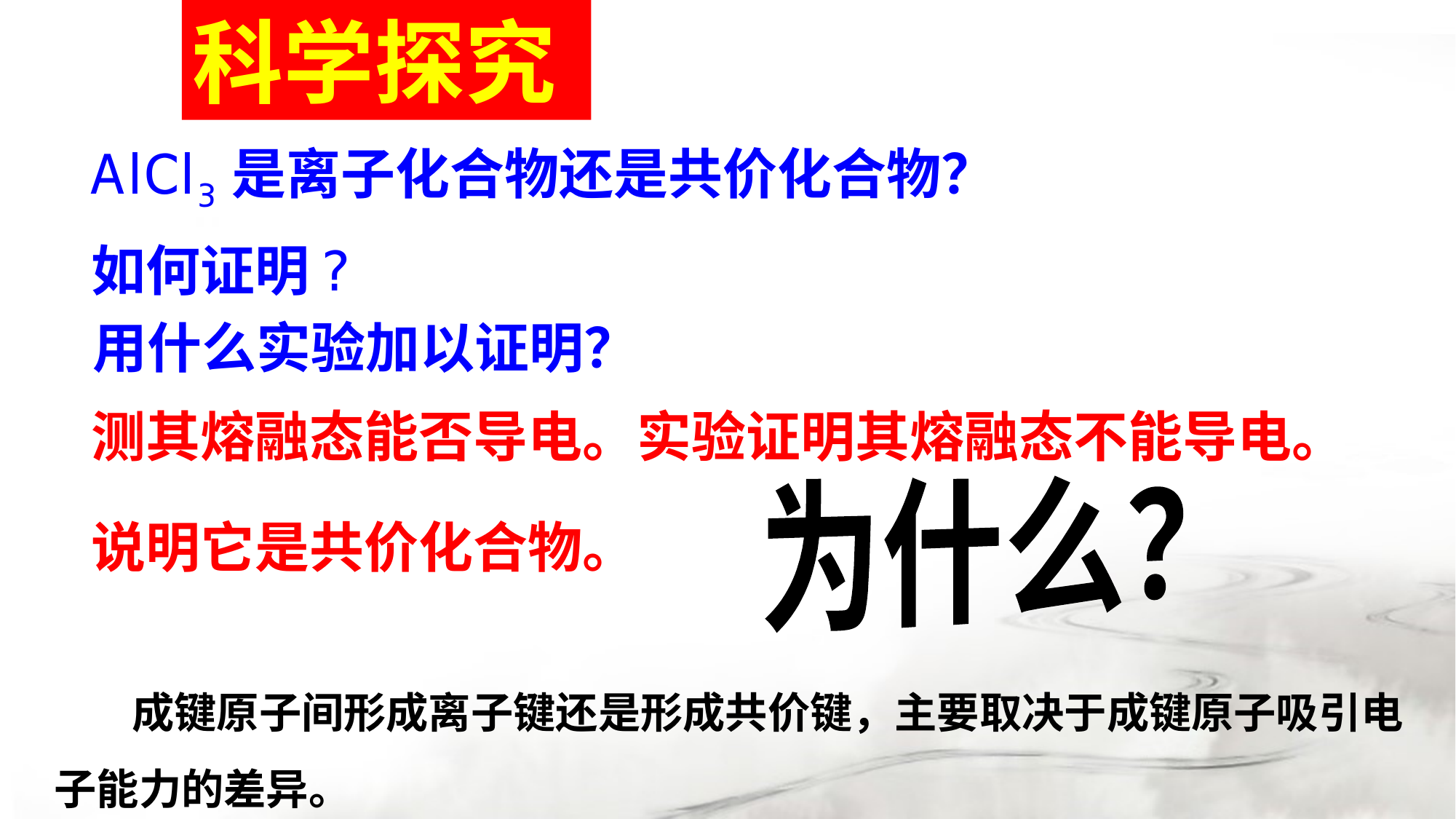

科学探究
AlCl3是离子化合物还是共价化合物？
如何证明? Zxxk
用什么实验加以证明？
测其熔融态能否导电。实验证明其熔融态不能导电。
为什么？
说明它是共价化合物。
       成键原子间形成离子键还是形成共价键，主要取决于成键原子吸引电子能力的差异。